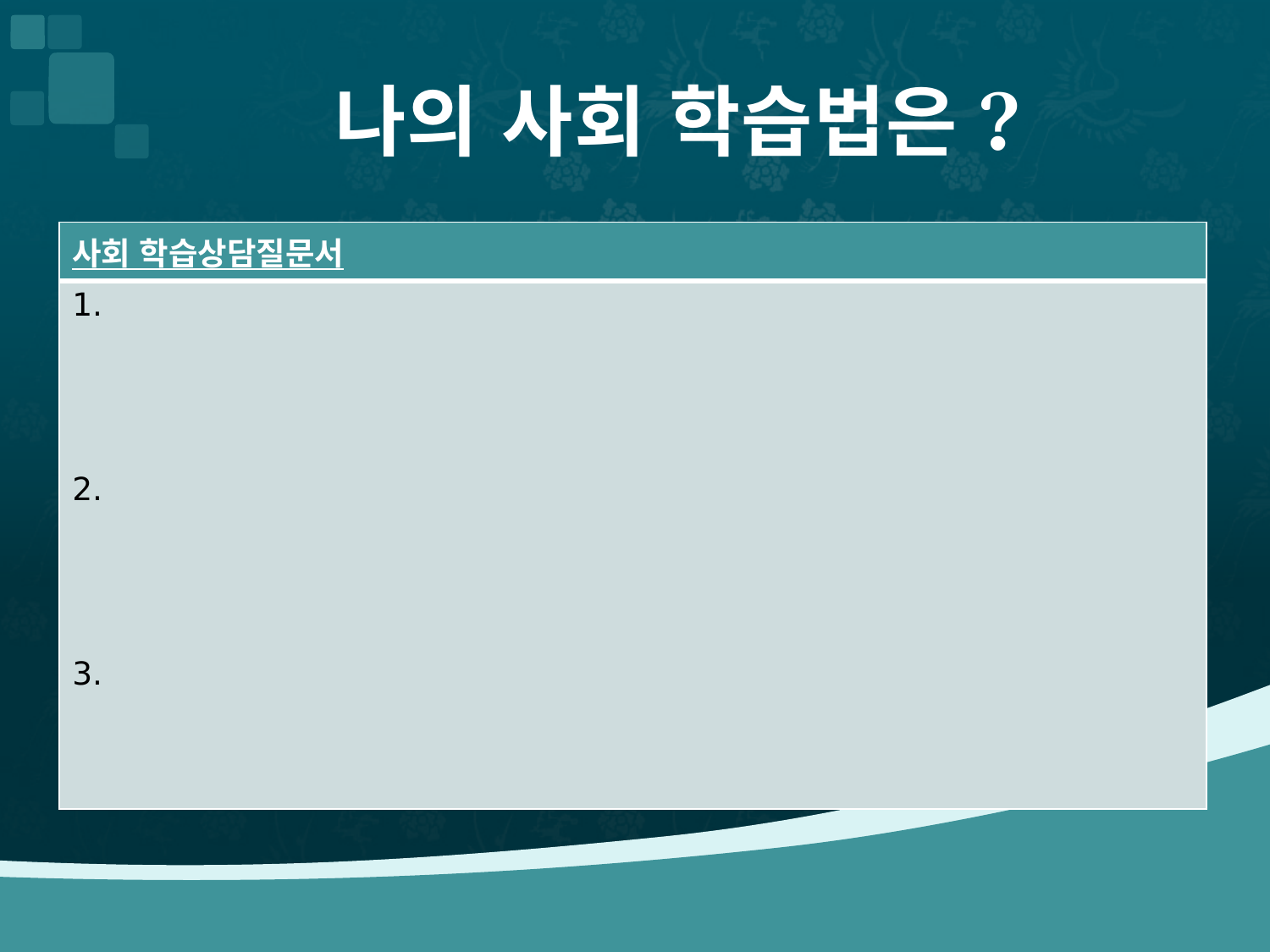

# 나의 사회 학습법은?
| 사회 학습상담질문서 |
| --- |
| 1. 2. 3. |